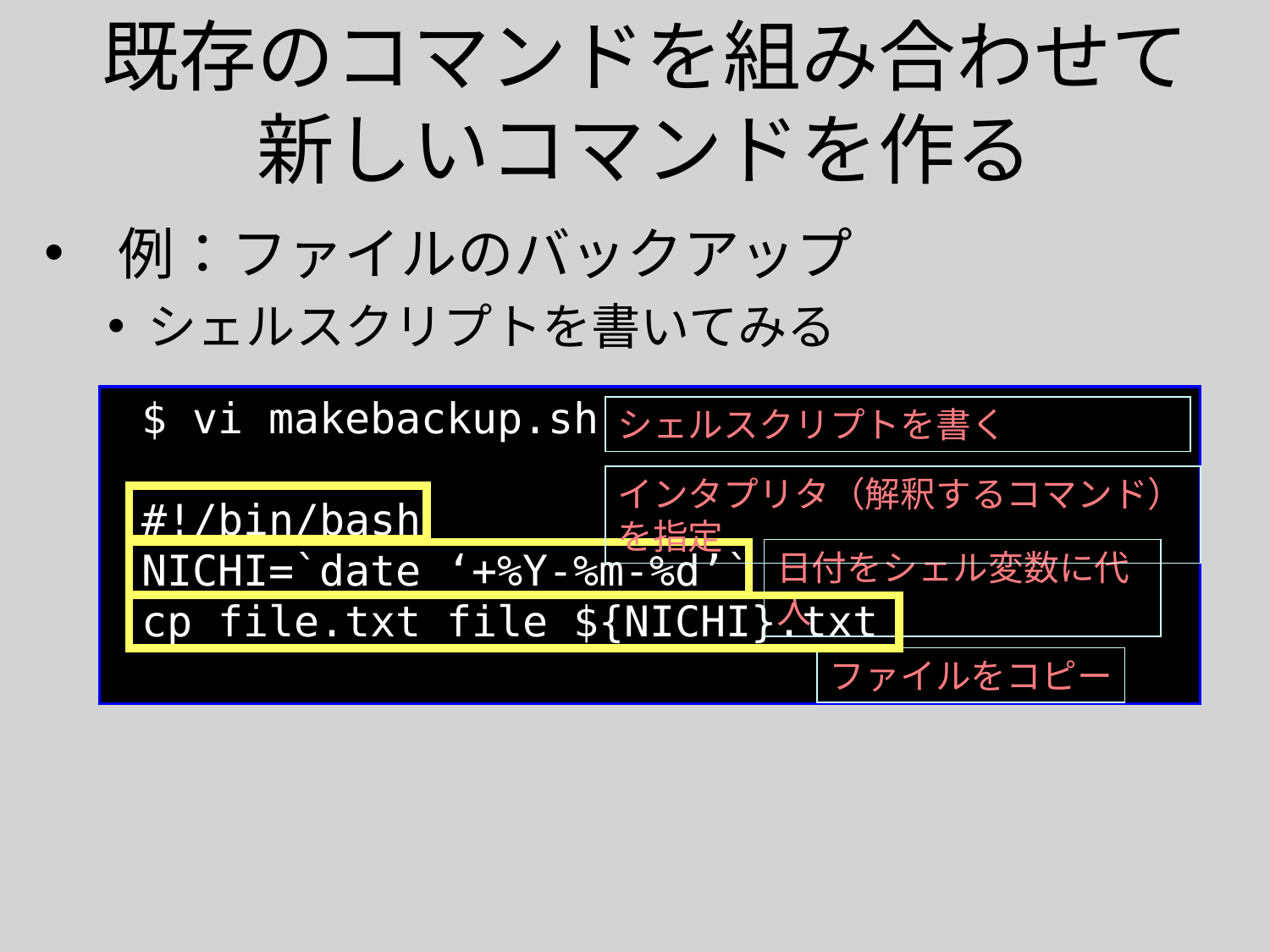

既存のコマンドを組み合わせて
新しいコマンドを作る
 例：ファイルのバックアップ
シェルスクリプトを書いてみる
$ vi makebackup.sh

#!/bin/bash
NICHI=`date ‘+%Y-%m-%d’`
cp file.txt file_${NICHI}.txt

シェルスクリプトを書く
インタプリタ（解釈するコマンド）を指定

日付をシェル変数に代入

ファイルをコピー